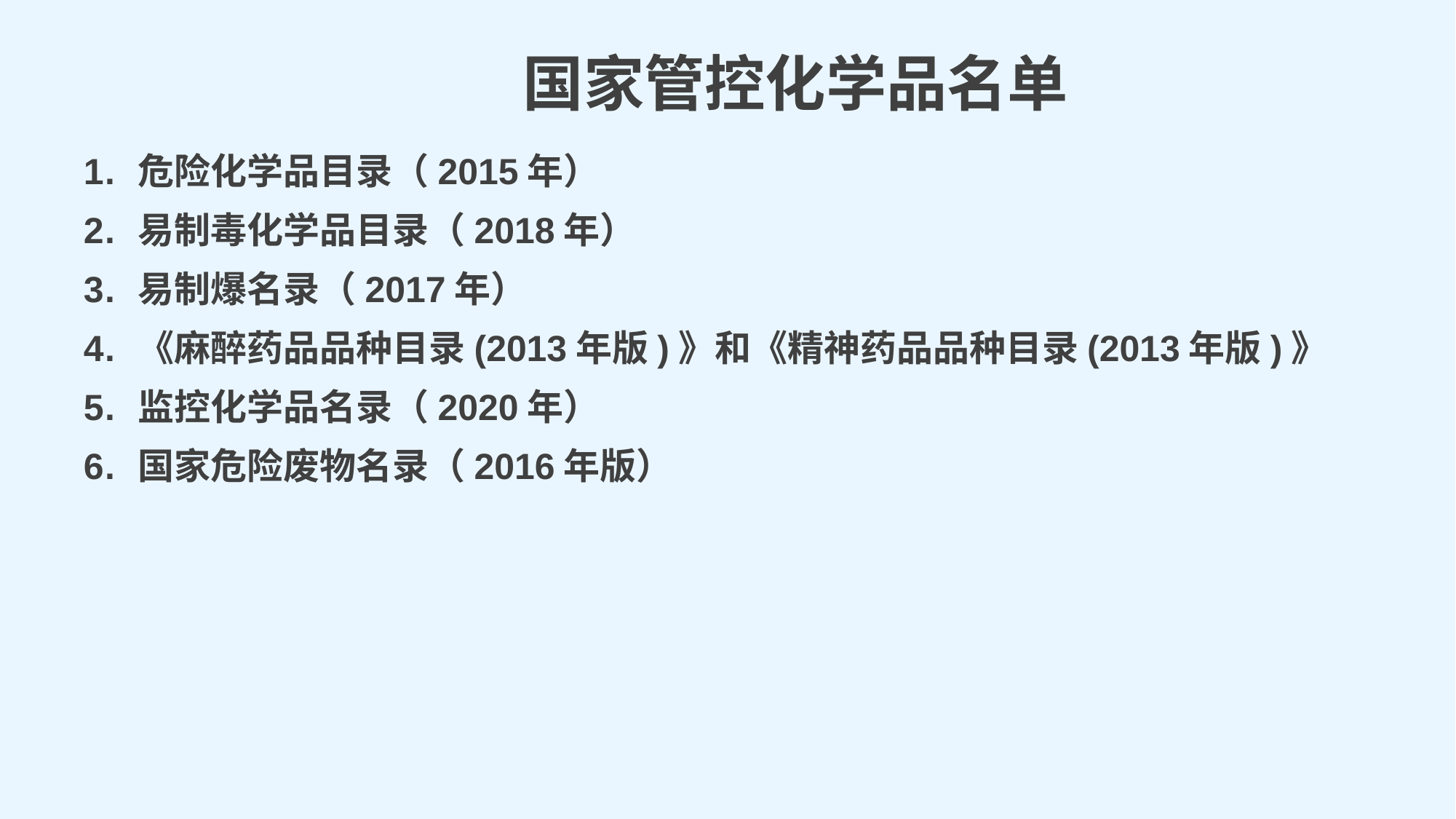

国家管控化学品名单
危险化学品目录（2015年）
易制毒化学品目录（2018年）
易制爆名录（2017年）
《麻醉药品品种目录(2013年版)》和《精神药品品种目录(2013年版)》
监控化学品名录（2020年）
国家危险废物名录（2016年版）